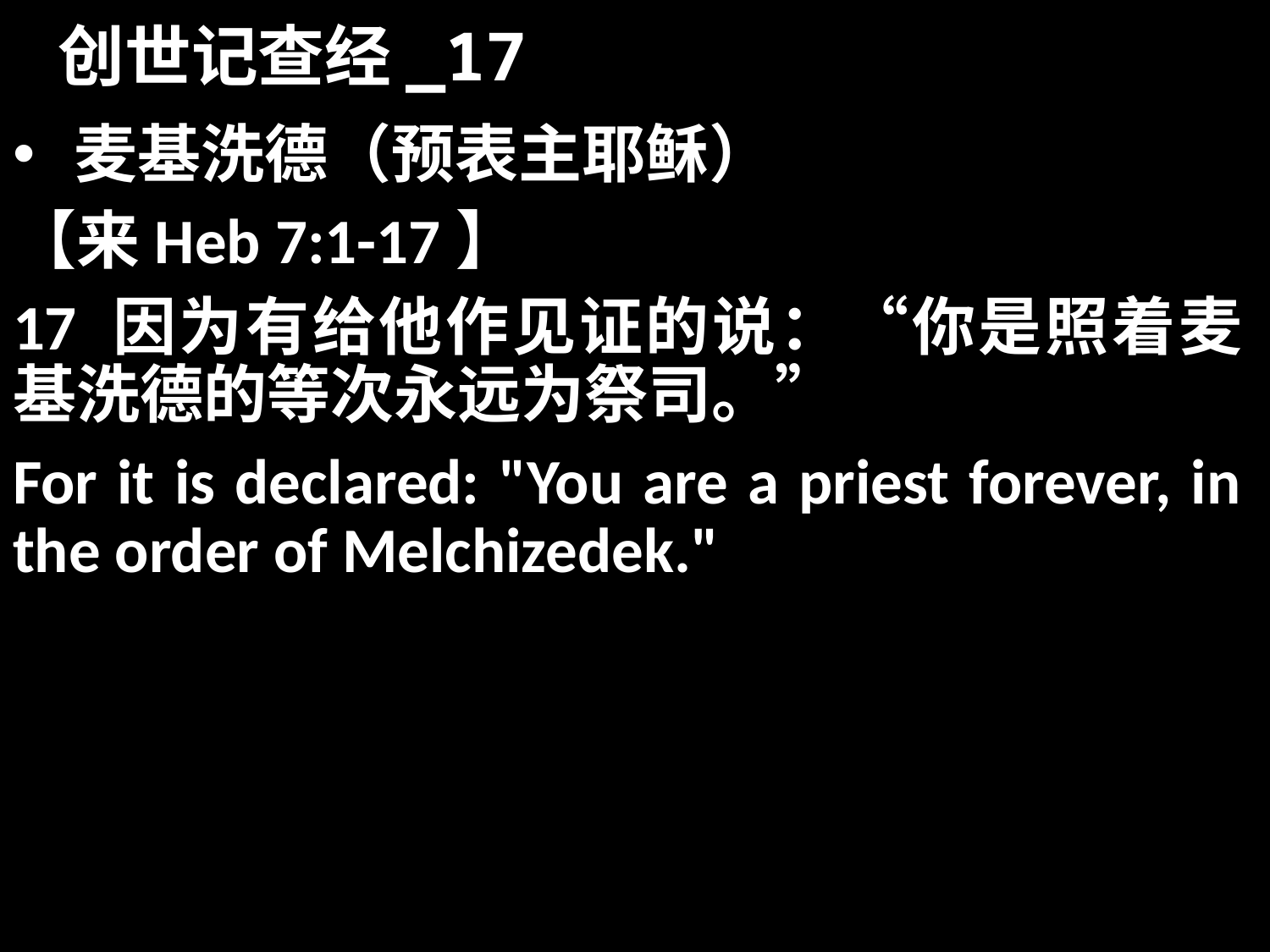

# 创世记查经_17
 麦基洗德（预表主耶稣）
【来Heb 7:1-17】
17 因为有给他作见证的说：“你是照着麦基洗德的等次永远为祭司。”
For it is declared: "You are a priest forever, in the order of Melchizedek."